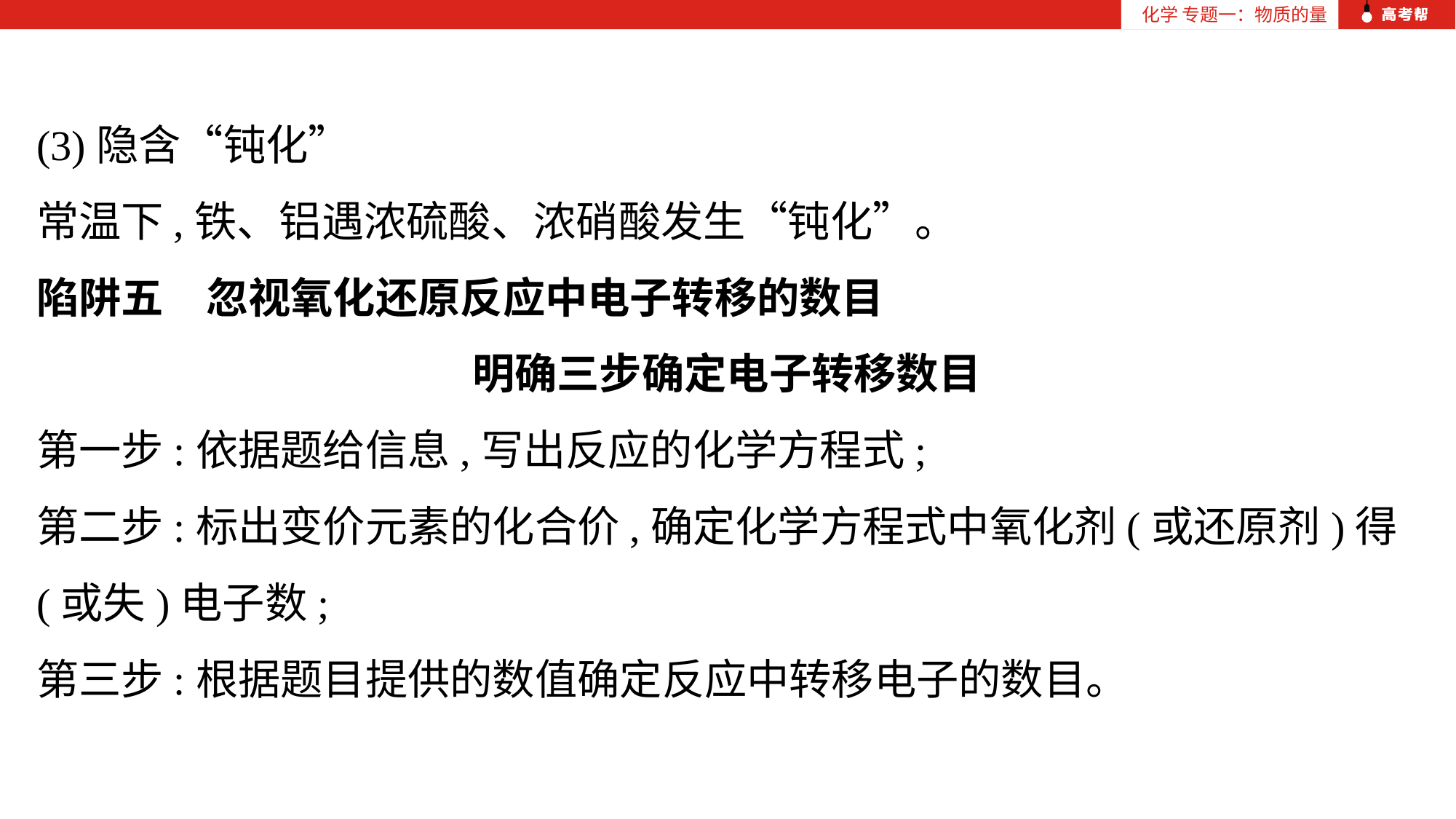

化学 专题一：物质的量
(3)隐含“钝化”
常温下,铁、铝遇浓硫酸、浓硝酸发生“钝化”。
陷阱五　忽视氧化还原反应中电子转移的数目
明确三步确定电子转移数目
第一步:依据题给信息,写出反应的化学方程式;
第二步:标出变价元素的化合价,确定化学方程式中氧化剂(或还原剂)得(或失)电子数;
第三步:根据题目提供的数值确定反应中转移电子的数目。